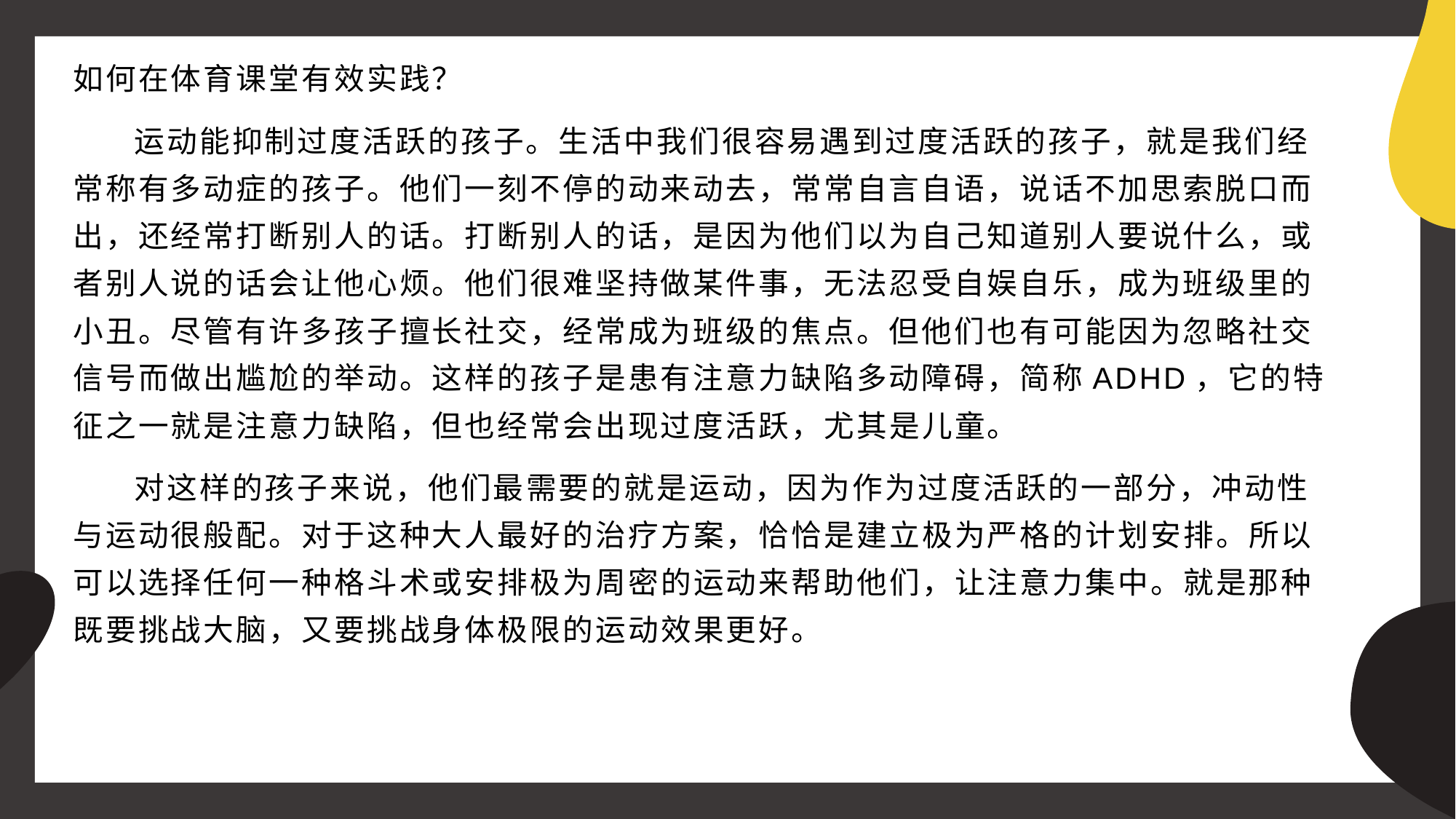

如何在体育课堂有效实践？
      运动能抑制过度活跃的孩子。生活中我们很容易遇到过度活跃的孩子，就是我们经常称有多动症的孩子。他们一刻不停的动来动去，常常自言自语，说话不加思索脱口而出，还经常打断别人的话。打断别人的话，是因为他们以为自己知道别人要说什么，或者别人说的话会让他心烦。他们很难坚持做某件事，无法忍受自娱自乐，成为班级里的小丑。尽管有许多孩子擅长社交，经常成为班级的焦点。但他们也有可能因为忽略社交信号而做出尴尬的举动。这样的孩子是患有注意力缺陷多动障碍，简称ADHD，它的特征之一就是注意力缺陷，但也经常会出现过度活跃，尤其是儿童。
      对这样的孩子来说，他们最需要的就是运动，因为作为过度活跃的一部分，冲动性与运动很般配。对于这种大人最好的治疗方案，恰恰是建立极为严格的计划安排。所以可以选择任何一种格斗术或安排极为周密的运动来帮助他们，让注意力集中。就是那种既要挑战大脑，又要挑战身体极限的运动效果更好。